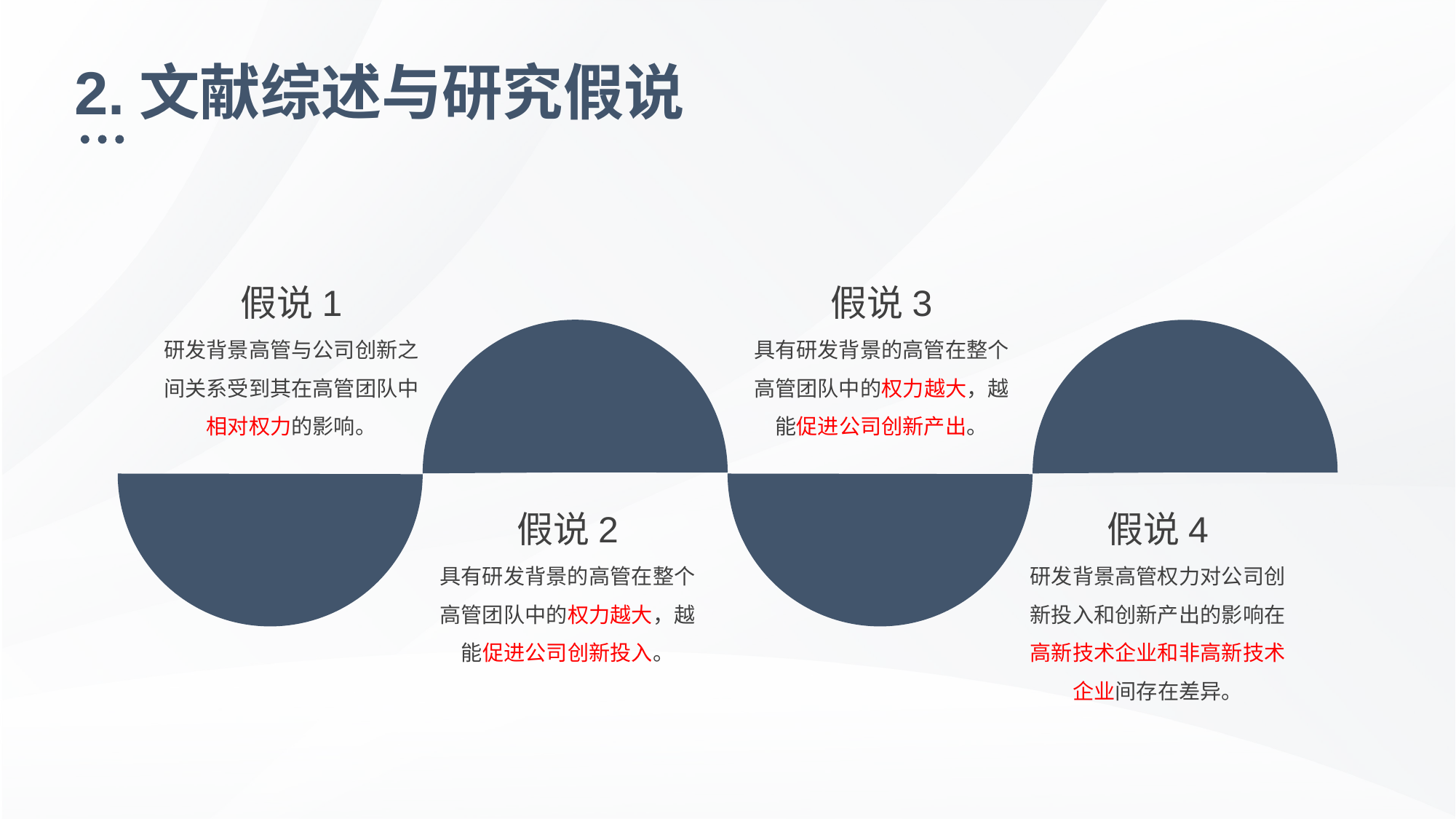

2.文献综述与研究假说

假说1
假说3
研发背景高管与公司创新之间关系受到其在高管团队中相对权力的影响。
具有研发背景的高管在整个高管团队中的权力越大，越能促进公司创新产出。

假说2
假说4
具有研发背景的高管在整个高管团队中的权力越大，越能促进公司创新投入。
研发背景高管权力对公司创新投入和创新产出的影响在高新技术企业和非高新技术企业间存在差异。